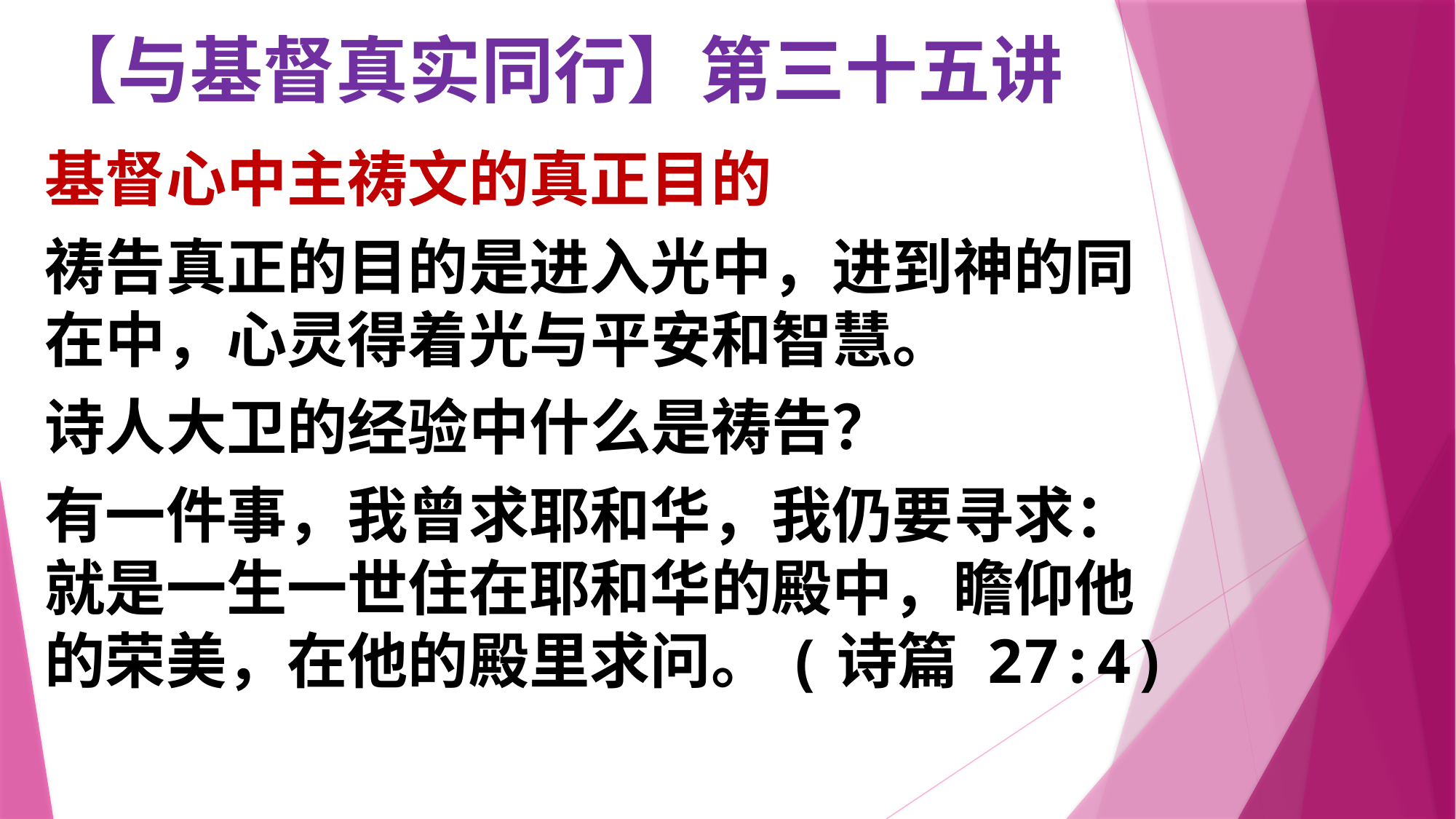

# 【与基督真实同行】第三十五讲
基督心中主祷文的真正目的
祷告真正的目的是进入光中，进到神的同在中，心灵得着光与平安和智慧。
诗人大卫的经验中什么是祷告？
有一件事，我曾求耶和华，我仍要寻求：就是一生一世住在耶和华的殿中，瞻仰他的荣美，在他的殿里求问。(诗篇 27:4)